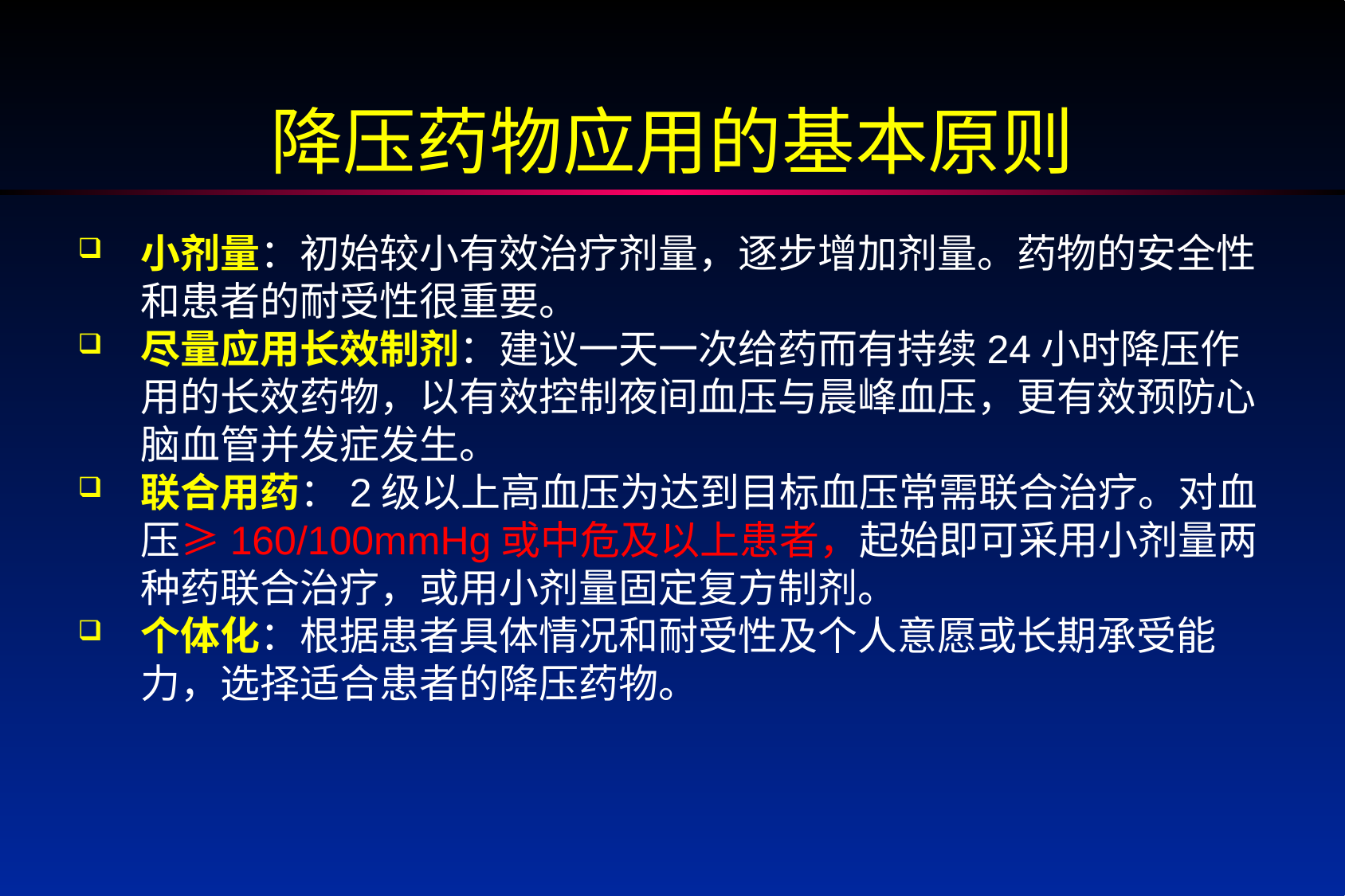

降压药物应用的基本原则

小剂量：初始较小有效治疗剂量，逐步增加剂量。药物的安全性和患者的耐受性很重要。
尽量应用长效制剂：建议一天一次给药而有持续24小时降压作用的长效药物，以有效控制夜间血压与晨峰血压，更有效预防心脑血管并发症发生。
联合用药：2级以上高血压为达到目标血压常需联合治疗。对血压≥160/100mmHg或中危及以上患者，起始即可采用小剂量两种药联合治疗，或用小剂量固定复方制剂。
个体化：根据患者具体情况和耐受性及个人意愿或长期承受能力，选择适合患者的降压药物。